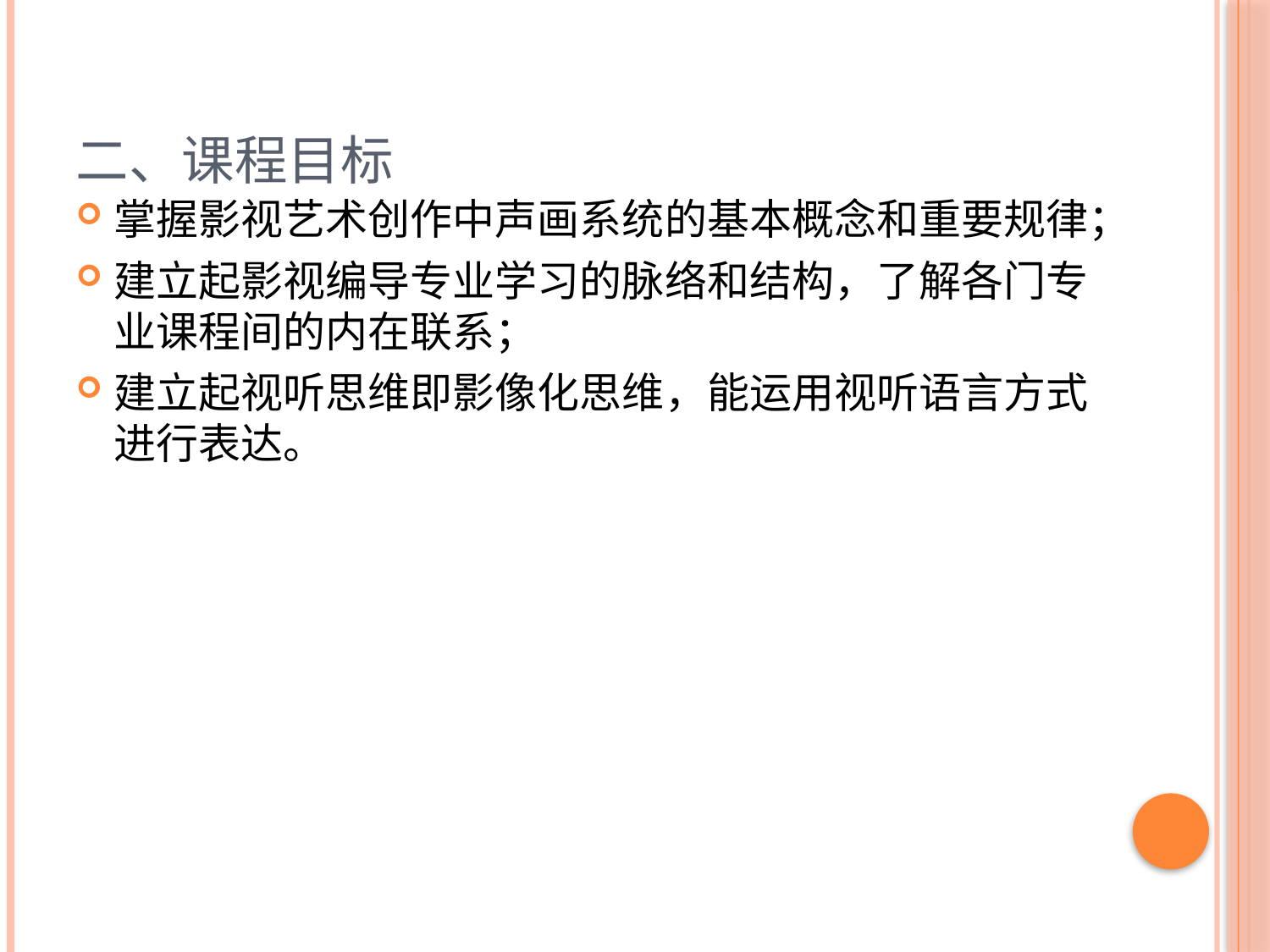

# 二、课程目标
掌握影视艺术创作中声画系统的基本概念和重要规律；
建立起影视编导专业学习的脉络和结构，了解各门专业课程间的内在联系；
建立起视听思维即影像化思维，能运用视听语言方式进行表达。